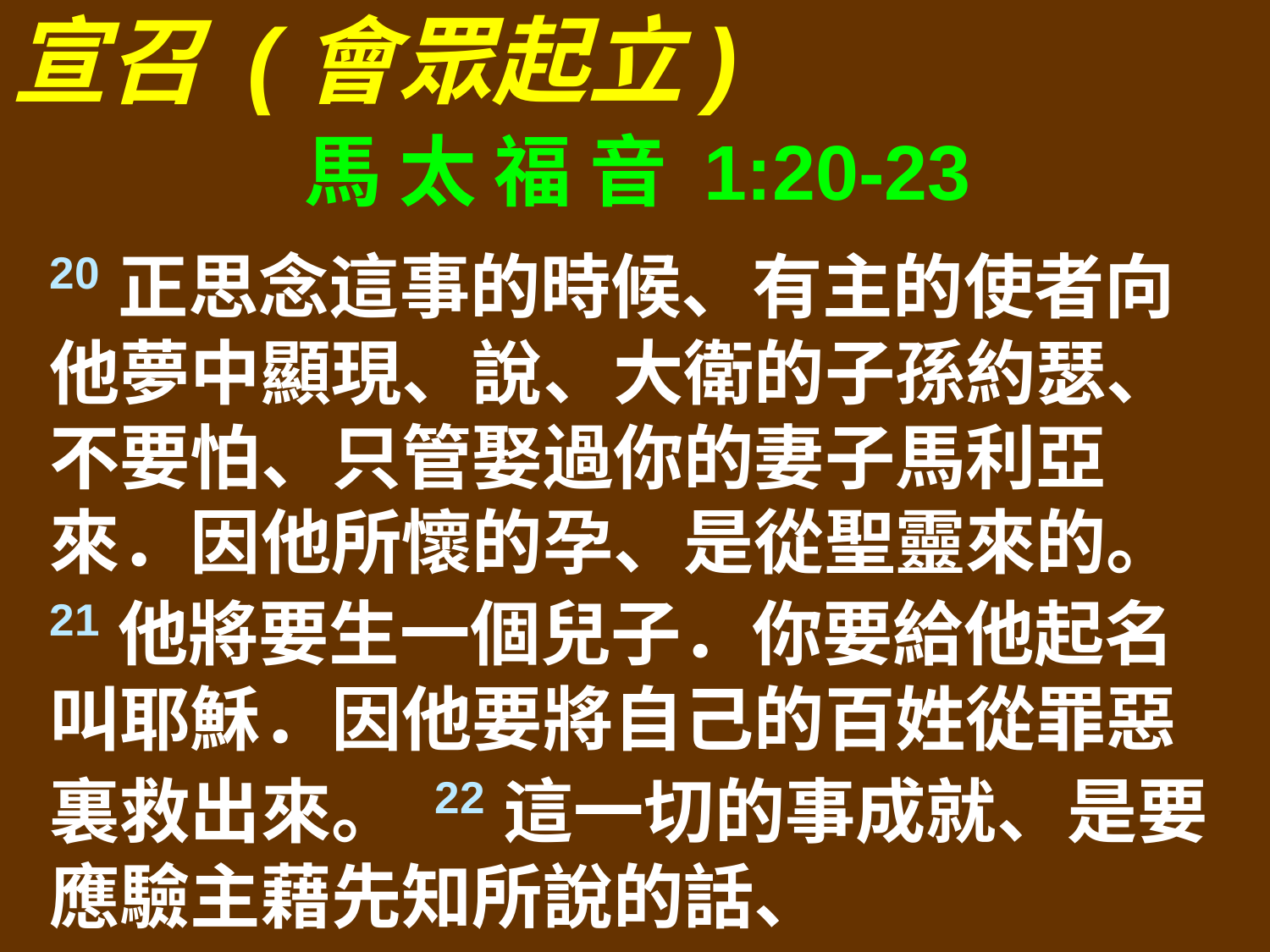

宣召 (會眾起立)
馬 太 福 音 1:20-23
20正思念這事的時候、有主的使者向他夢中顯現、說、大衛的子孫約瑟、不要怕、只管娶過你的妻子馬利亞來．因他所懷的孕、是從聖靈來的。 21他將要生一個兒子．你要給他起名叫耶穌．因他要將自己的百姓從罪惡裏救出來。 22這一切的事成就、是要應驗主藉先知所說的話、